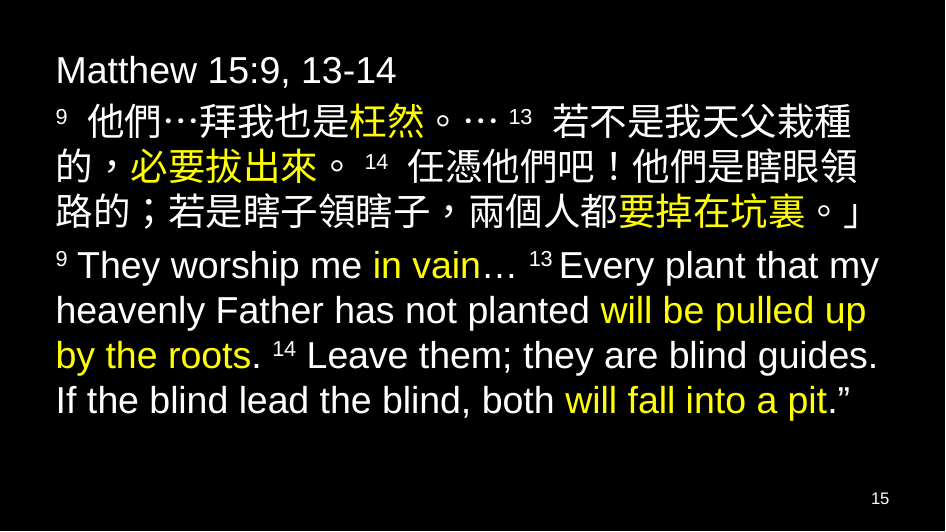

Matthew 15:9, 13-14
9 他們…拜我也是枉然。…13 若不是我天父栽種的，必要拔出來。14 任憑他們吧！他們是瞎眼領路的；若是瞎子領瞎子，兩個人都要掉在坑裏。」
9 They worship me in vain… 13 Every plant that my heavenly Father has not planted will be pulled up by the roots. 14 Leave them; they are blind guides. If the blind lead the blind, both will fall into a pit.”

15